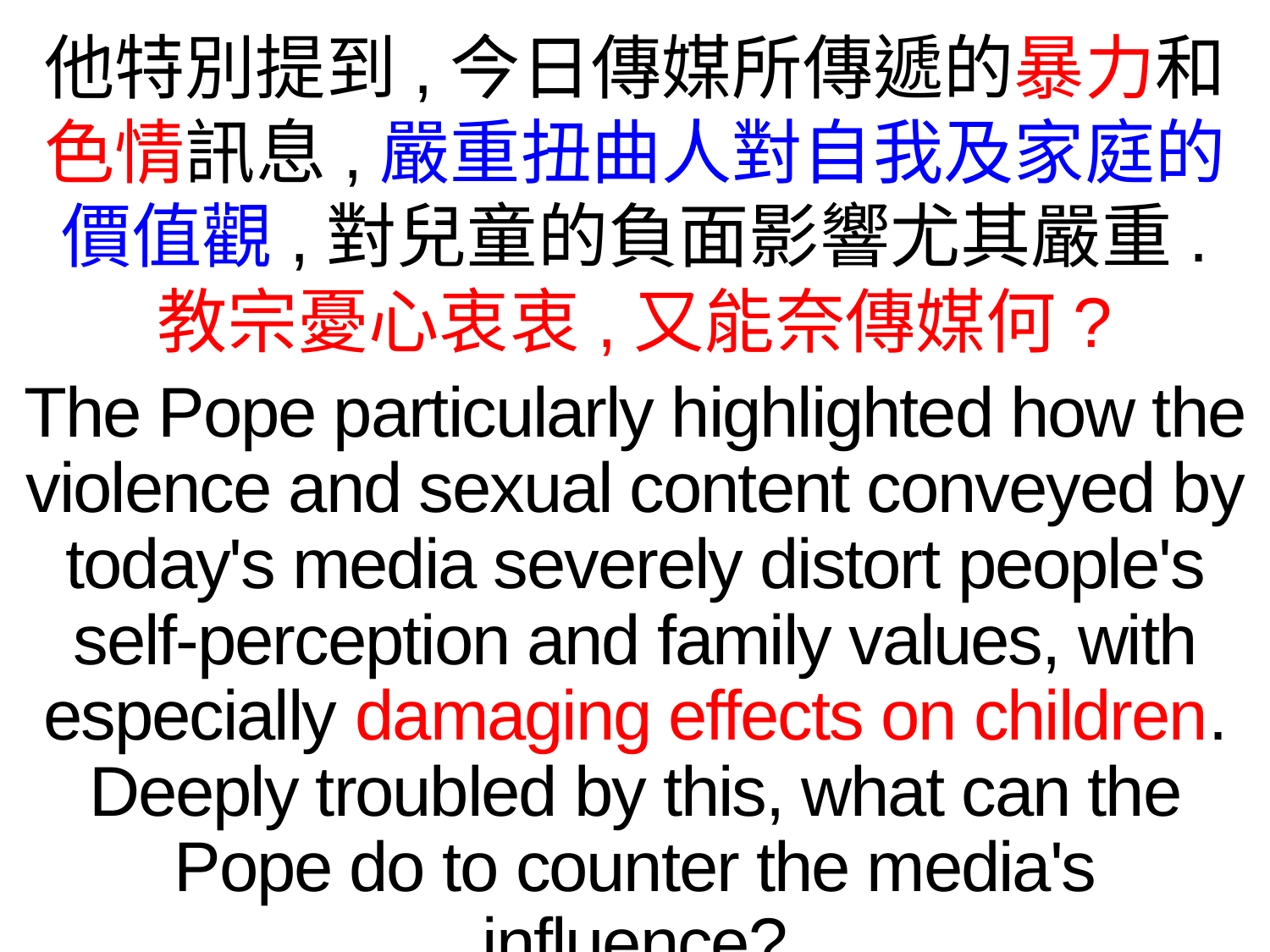

他特別提到,今日傳媒所傳遞的暴力和
色情訊息,嚴重扭曲人對自我及家庭的價值觀,對兒童的負面影響尤其嚴重.
教宗憂心衷衷,又能奈傳媒何?
The Pope particularly highlighted how the violence and sexual content conveyed by today's media severely distort people's self-perception and family values, with especially damaging effects on children. Deeply troubled by this, what can the Pope do to counter the media's influence?